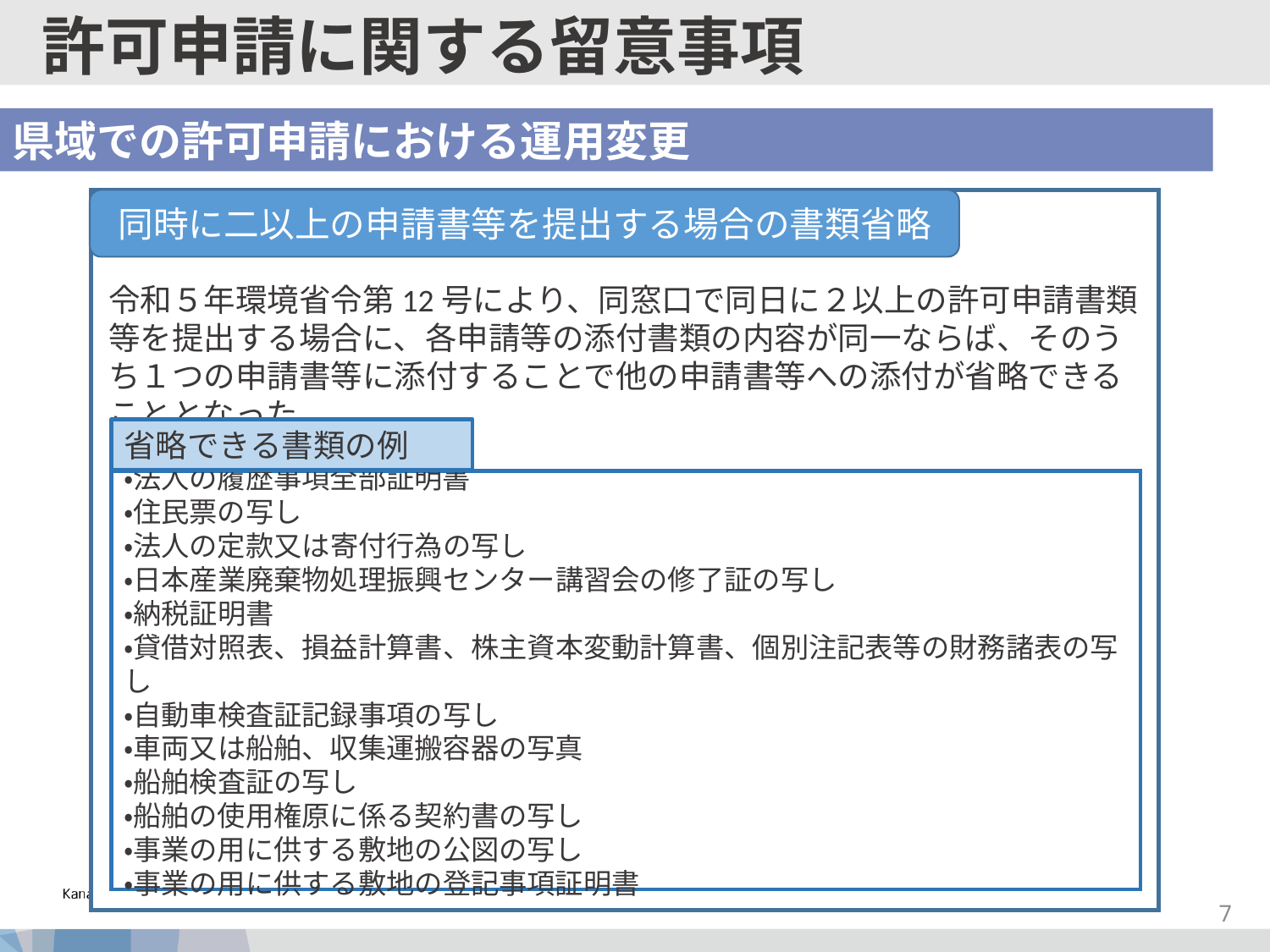

許可申請に関する留意事項
県域での許可申請における運用変更
同時に二以上の申請書等を提出する場合の書類省略

令和５年環境省令第12号により、同窓口で同日に２以上の許可申請書類等を提出する場合に、各申請等の添付書類の内容が同一ならば、そのうち１つの申請書等に添付することで他の申請書等への添付が省略できることとなった。
省略できる書類の例
・法人の履歴事項全部証明書
・住民票の写し
・法人の定款又は寄付行為の写し
・日本産業廃棄物処理振興センター講習会の修了証の写し
・納税証明書
・貸借対照表、損益計算書、株主資本変動計算書、個別注記表等の財務諸表の写し
・自動車検査証記録事項の写し
・車両又は船舶、収集運搬容器の写真
・船舶検査証の写し
・船舶の使用権原に係る契約書の写し
・事業の用に供する敷地の公図の写し
・事業の用に供する敷地の登記事項証明書
7